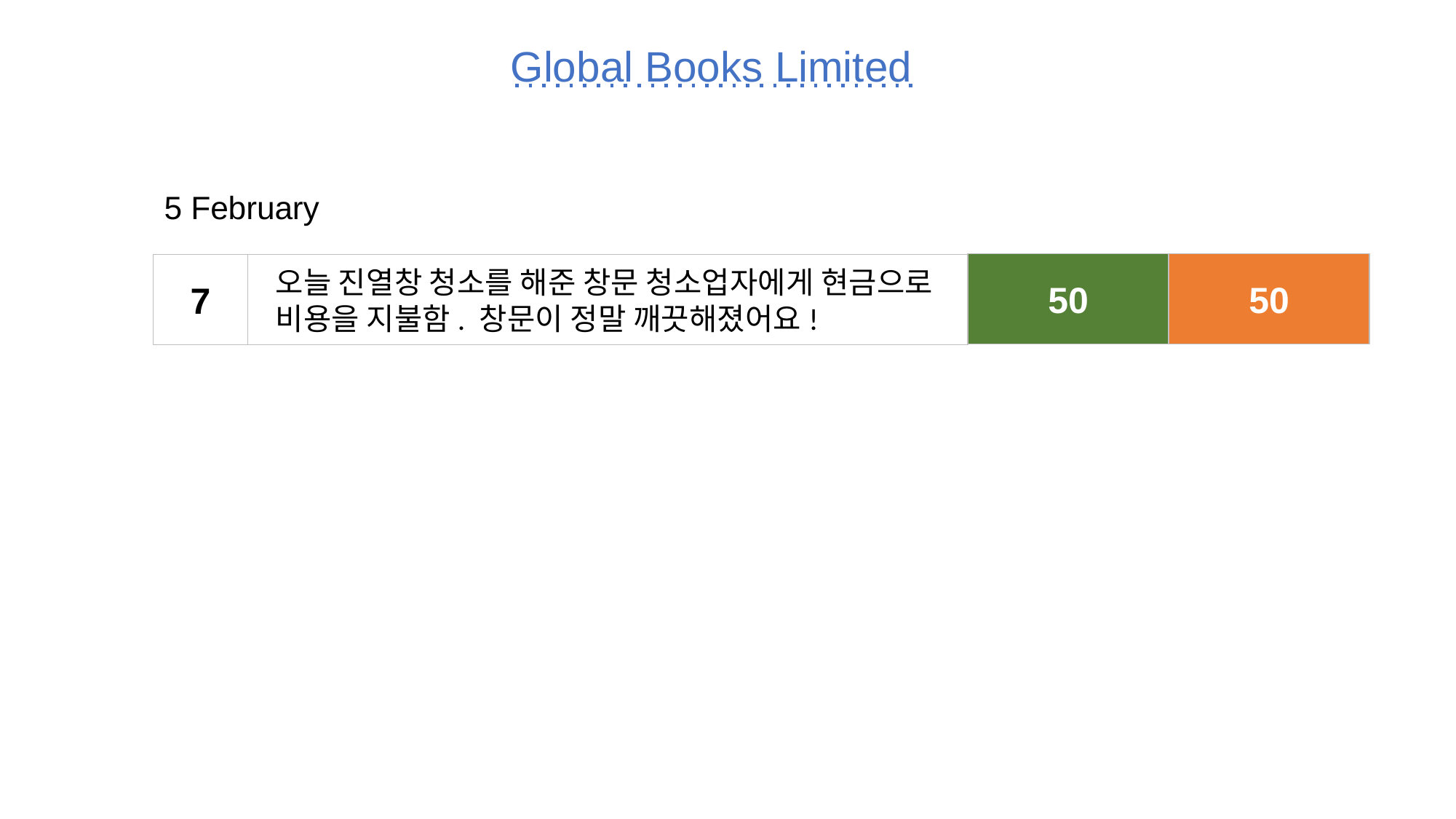

Global Books Limited
5 February
50
50
7
Cleaning
50
Cash
50
오늘 진열창 청소를 해준 창문 청소업자에게 현금으로 비용을 지불함. 창문이 정말 깨끗해졌어요!